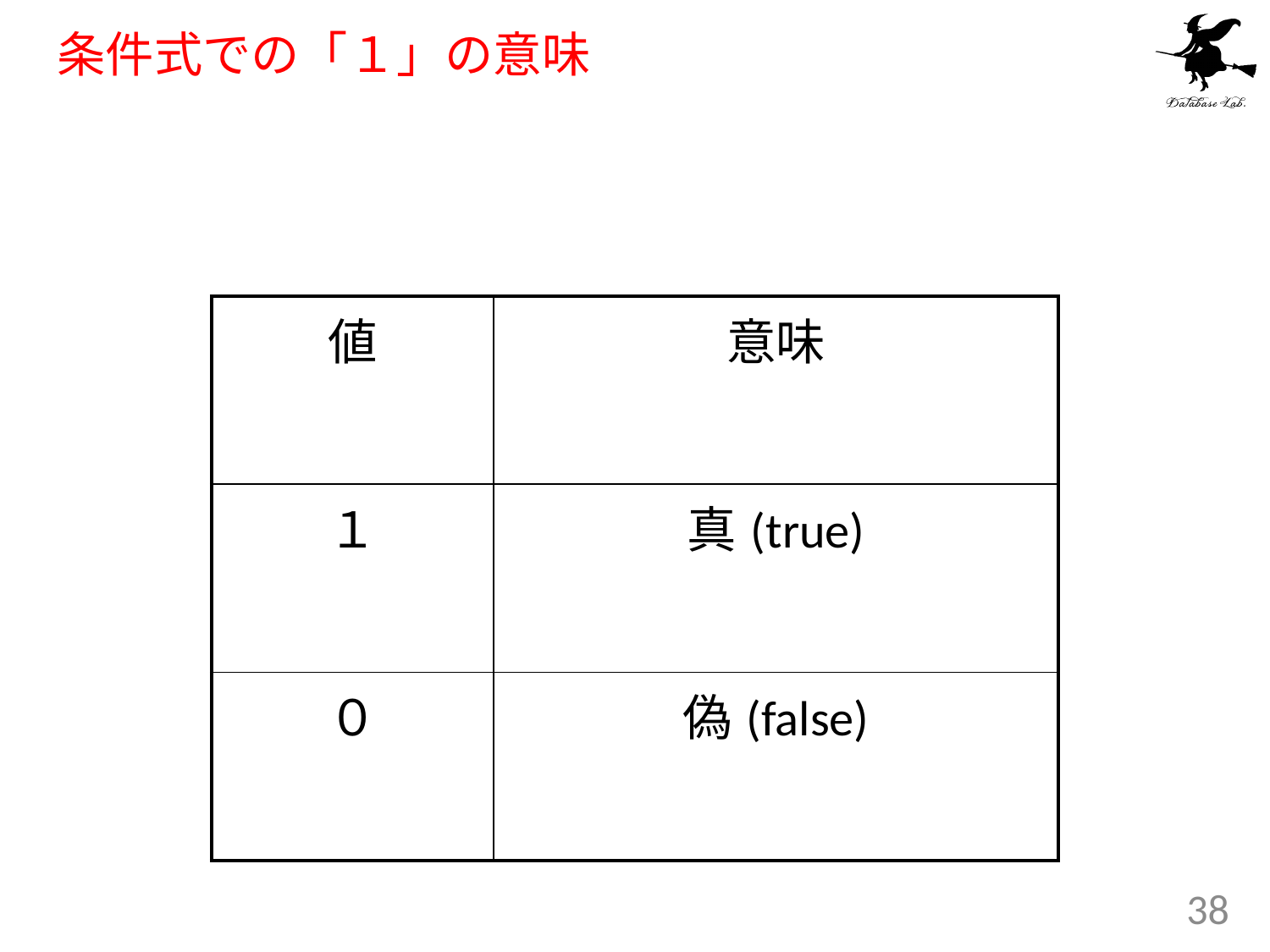

# 条件式での「１」の意味
| 値 | 意味 |
| --- | --- |
| １ | 真(true) |
| ０ | 偽(false) |
38